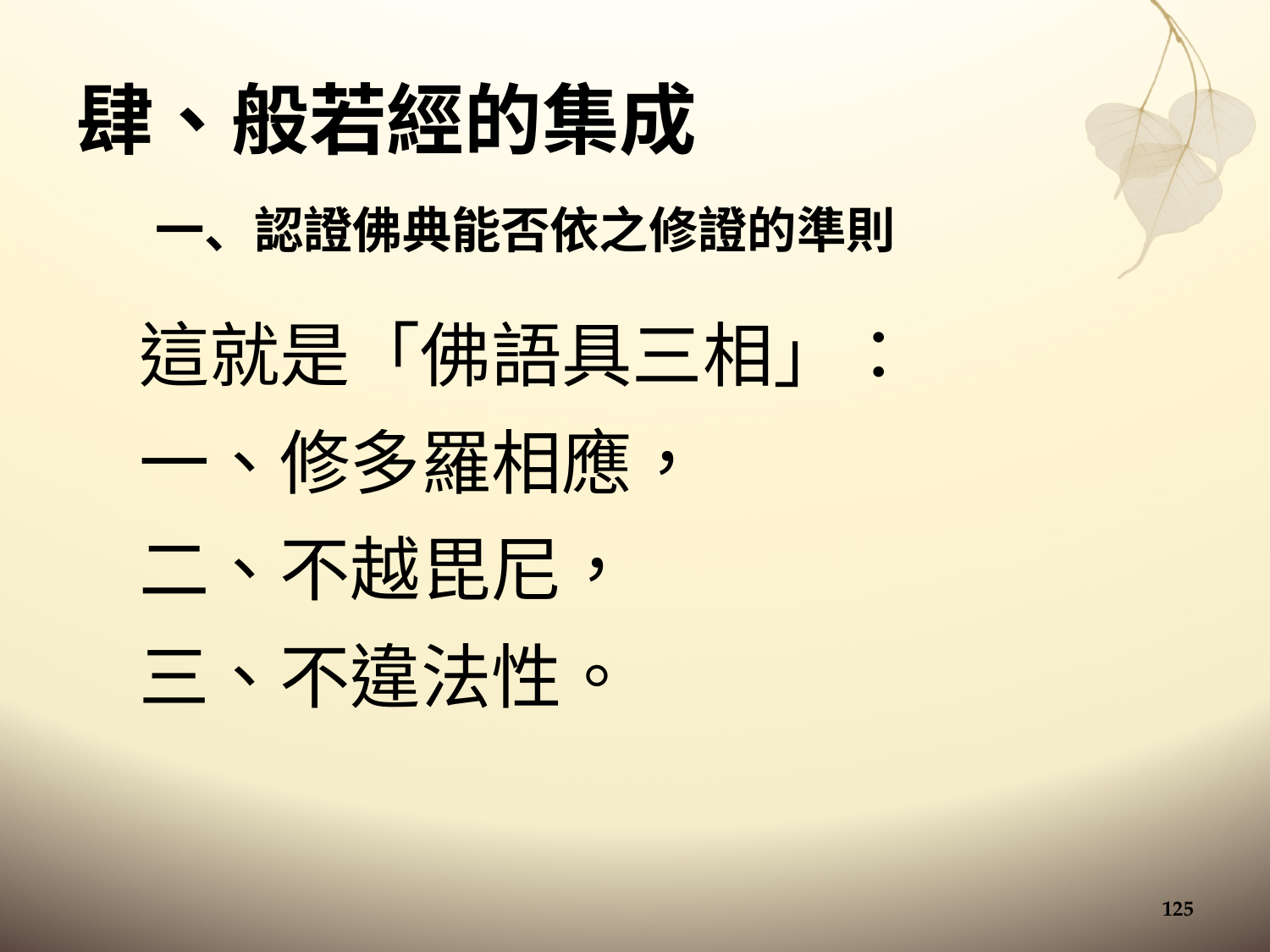

# 肆、般若經的集成
一、認證佛典能否依之修證的準則
這就是「佛語具三相」：
一、修多羅相應，
二、不越毘尼，
三、不違法性。
125